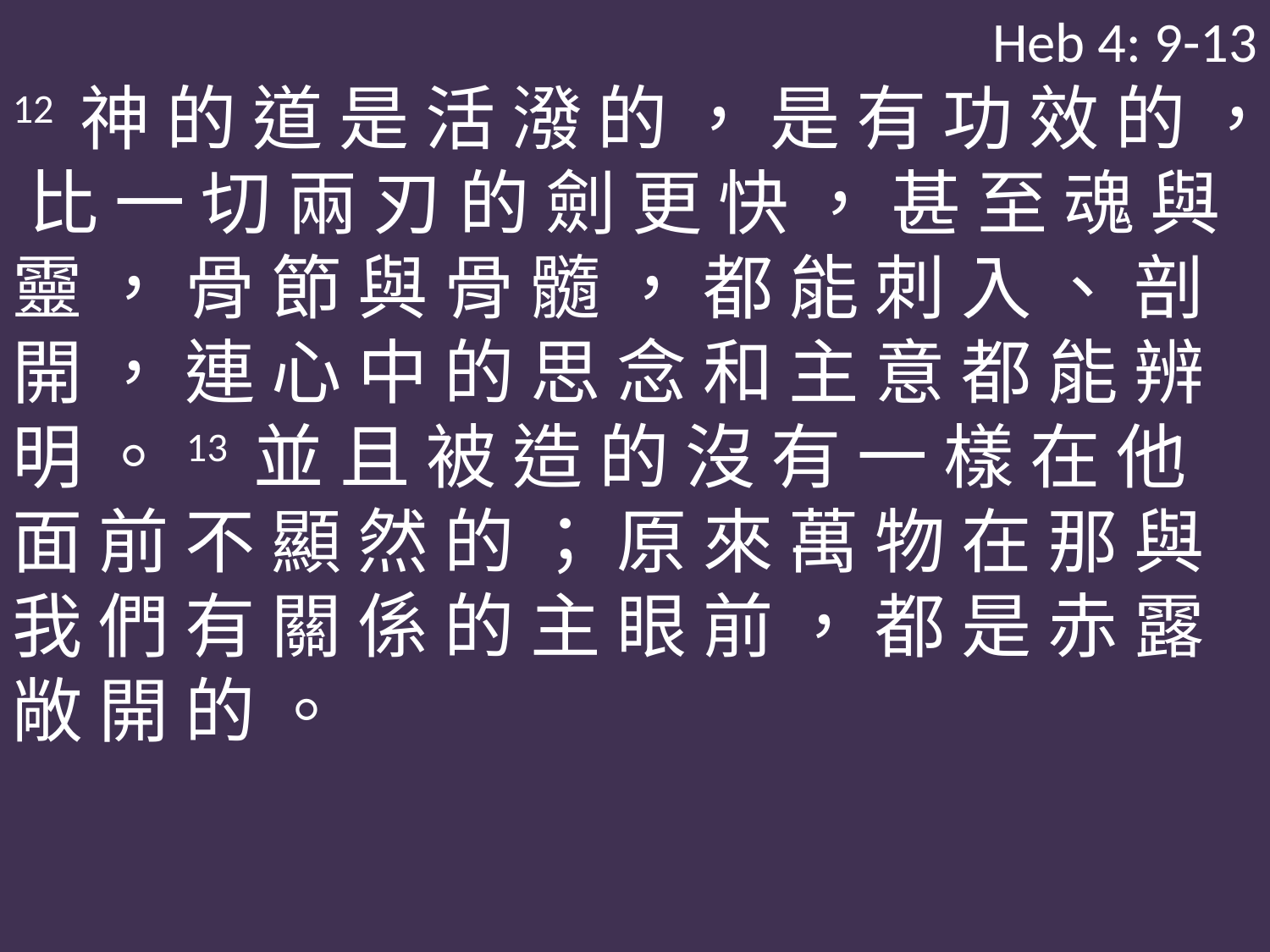

Heb 4: 9-13
12 神 的 道 是 活 潑 的 ， 是 有 功 效 的 ， 比 一 切 兩 刃 的 劍 更 快 ， 甚 至 魂 與 靈 ， 骨 節 與 骨 髓 ， 都 能 刺 入 、 剖 開 ， 連 心 中 的 思 念 和 主 意 都 能 辨 明 。13 並 且 被 造 的 沒 有 一 樣 在 他 面 前 不 顯 然 的 ； 原 來 萬 物 在 那 與 我 們 有 關 係 的 主 眼 前 ， 都 是 赤 露 敞 開 的 。